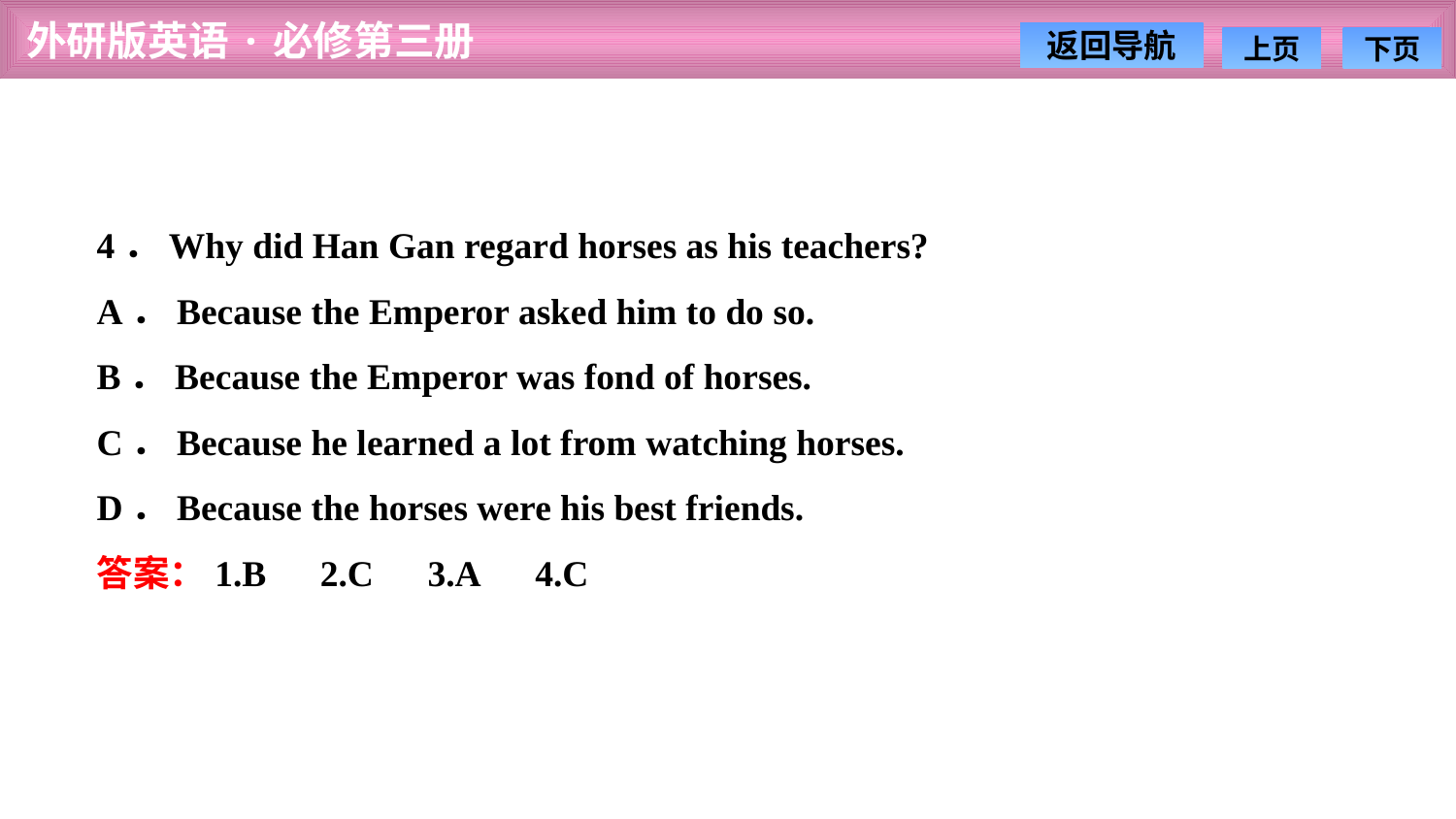

4．Why did Han Gan regard horses as his teachers?
A．Because the Emperor asked him to do so.
B．Because the Emperor was fond of horses.
C．Because he learned a lot from watching horses.
D．Because the horses were his best friends.
答案：1.B　2.C　3.A　4.C